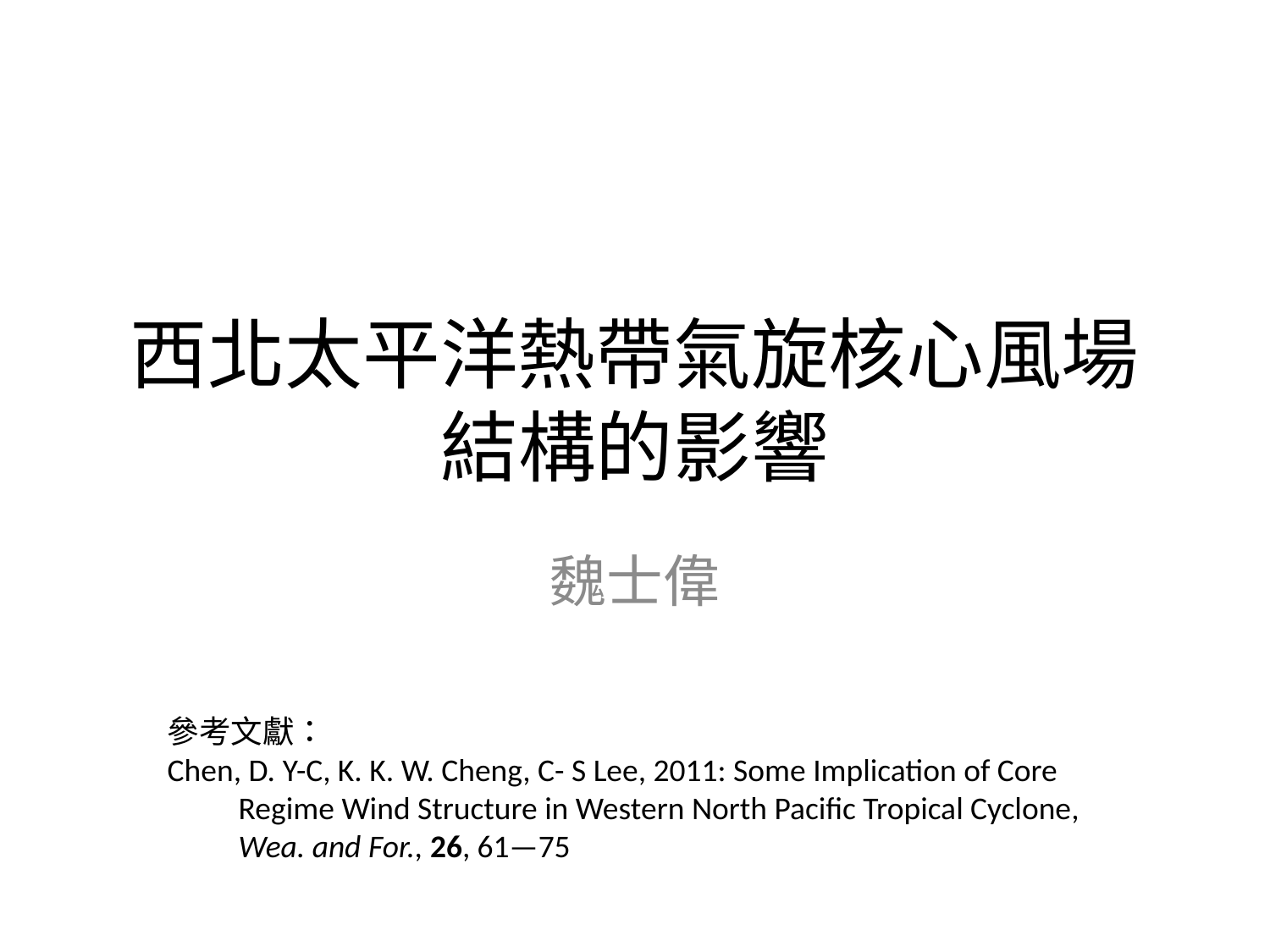

# 西北太平洋熱帶氣旋核心風場結構的影響
魏士偉
參考文獻：
Chen, D. Y-C, K. K. W. Cheng, C- S Lee, 2011: Some Implication of Core
　　Regime Wind Structure in Western North Pacific Tropical Cyclone,
　　Wea. and For., 26, 61—75